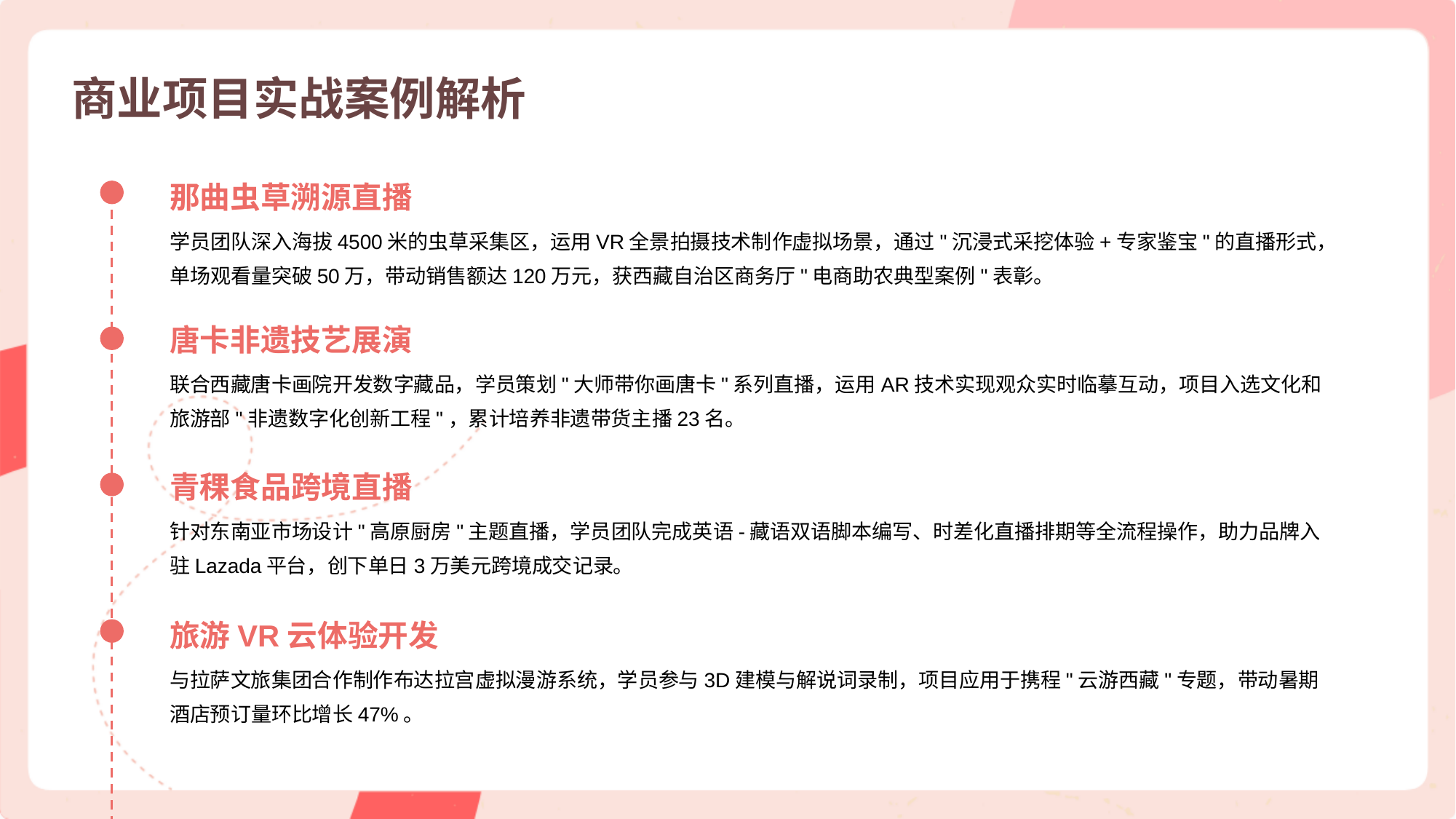

商业项目实战案例解析
那曲虫草溯源直播

学员团队深入海拔4500米的虫草采集区，运用VR全景拍摄技术制作虚拟场景，通过"沉浸式采挖体验+专家鉴宝"的直播形式，单场观看量突破50万，带动销售额达120万元，获西藏自治区商务厅"电商助农典型案例"表彰。
唐卡非遗技艺展演

联合西藏唐卡画院开发数字藏品，学员策划"大师带你画唐卡"系列直播，运用AR技术实现观众实时临摹互动，项目入选文化和旅游部"非遗数字化创新工程"，累计培养非遗带货主播23名。
青稞食品跨境直播

针对东南亚市场设计"高原厨房"主题直播，学员团队完成英语-藏语双语脚本编写、时差化直播排期等全流程操作，助力品牌入驻Lazada平台，创下单日3万美元跨境成交记录。
旅游VR云体验开发

与拉萨文旅集团合作制作布达拉宫虚拟漫游系统，学员参与3D建模与解说词录制，项目应用于携程"云游西藏"专题，带动暑期酒店预订量环比增长47%。